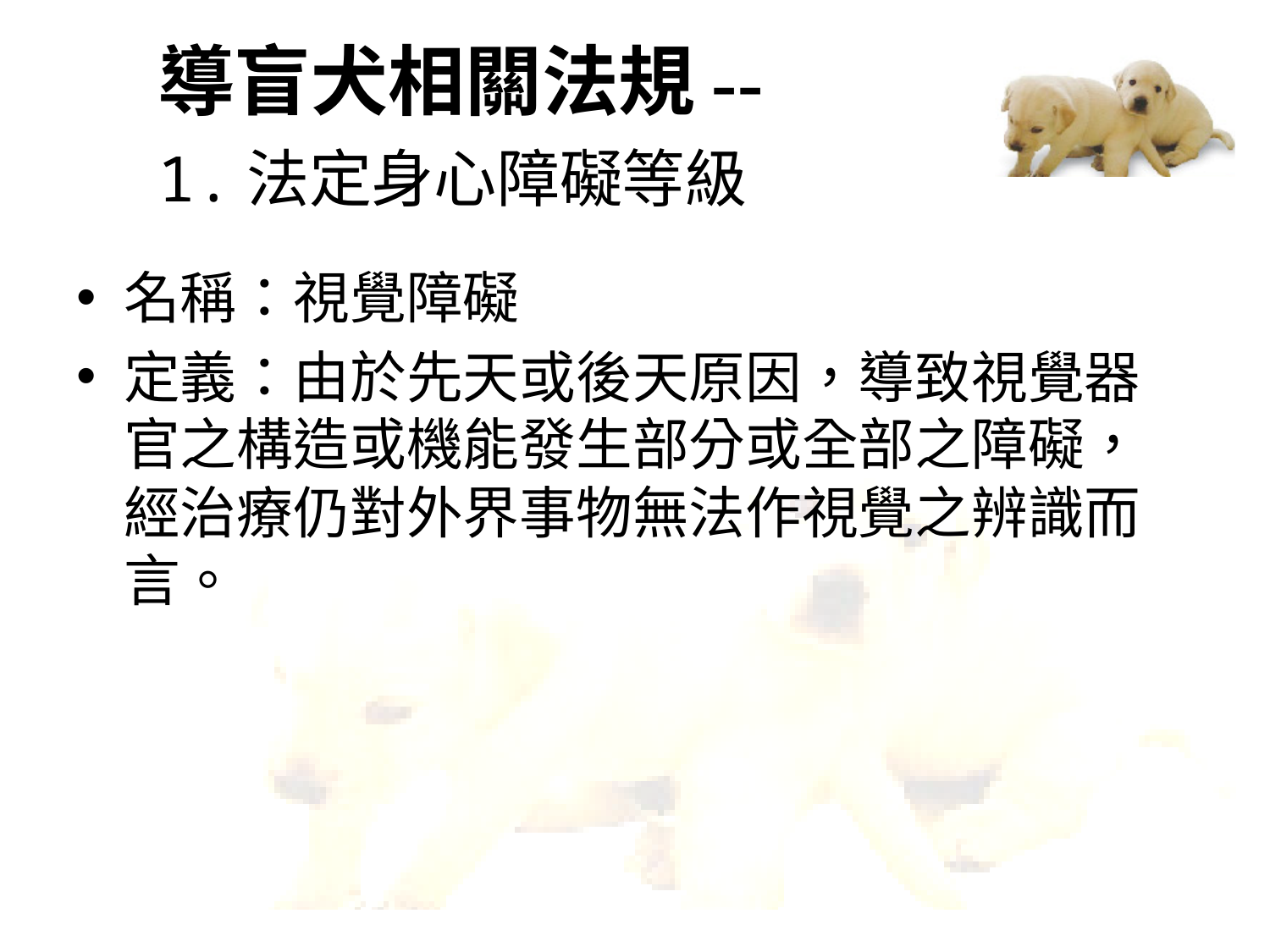

# 導盲犬相關法規-- 1.法定身心障礙等級
名稱：視覺障礙
定義：由於先天或後天原因，導致視覺器官之構造或機能發生部分或全部之障礙，經治療仍對外界事物無法作視覺之辨識而言。